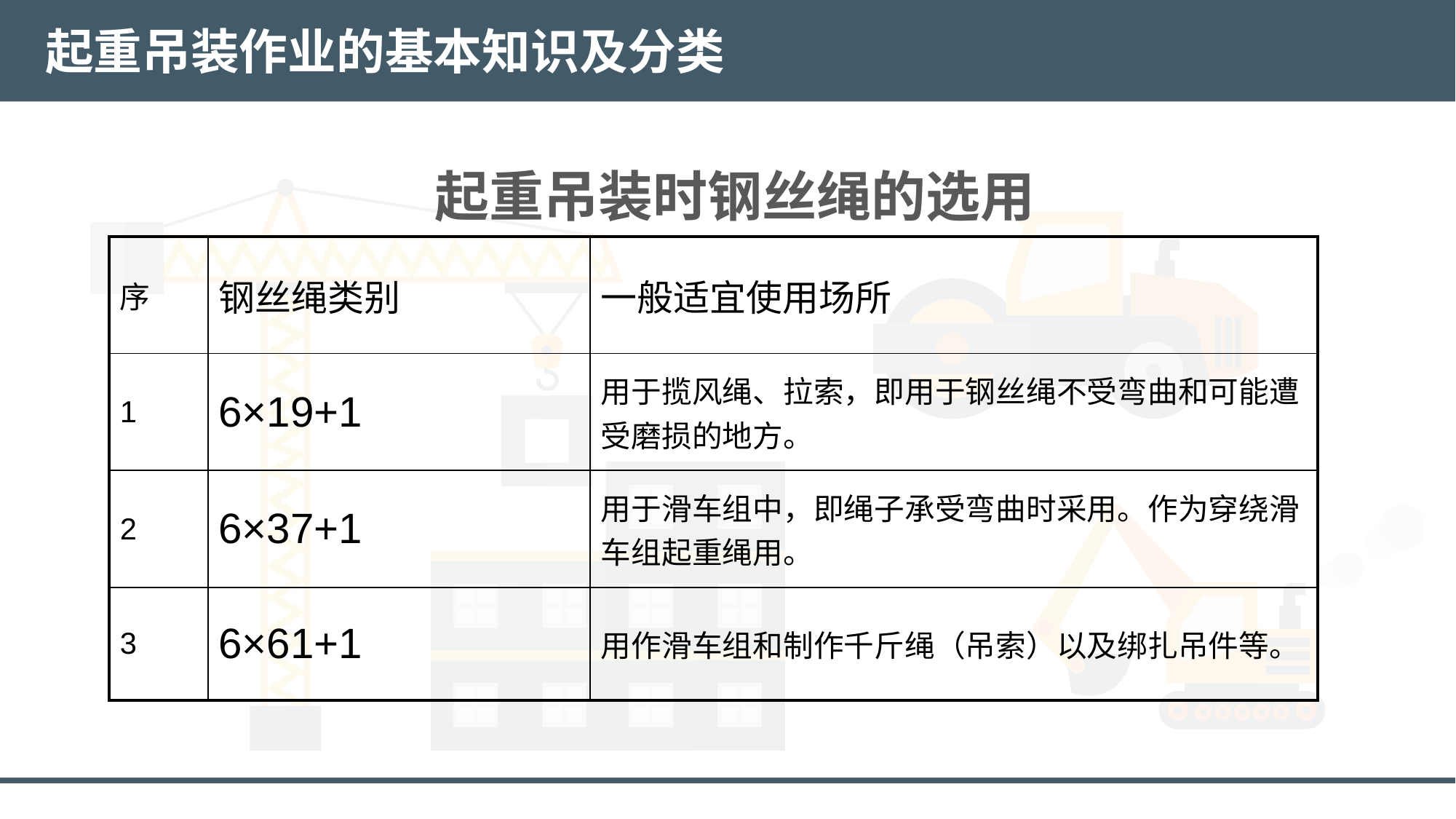

起重吊装作业的基本知识及分类
起重吊装时钢丝绳的选用
| 序 | 钢丝绳类别 | 一般适宜使用场所 |
| --- | --- | --- |
| 1 | 6×19+1 | 用于揽风绳、拉索，即用于钢丝绳不受弯曲和可能遭受磨损的地方。 |
| 2 | 6×37+1 | 用于滑车组中，即绳子承受弯曲时采用。作为穿绕滑车组起重绳用。 |
| 3 | 6×61+1 | 用作滑车组和制作千斤绳（吊索）以及绑扎吊件等。 |